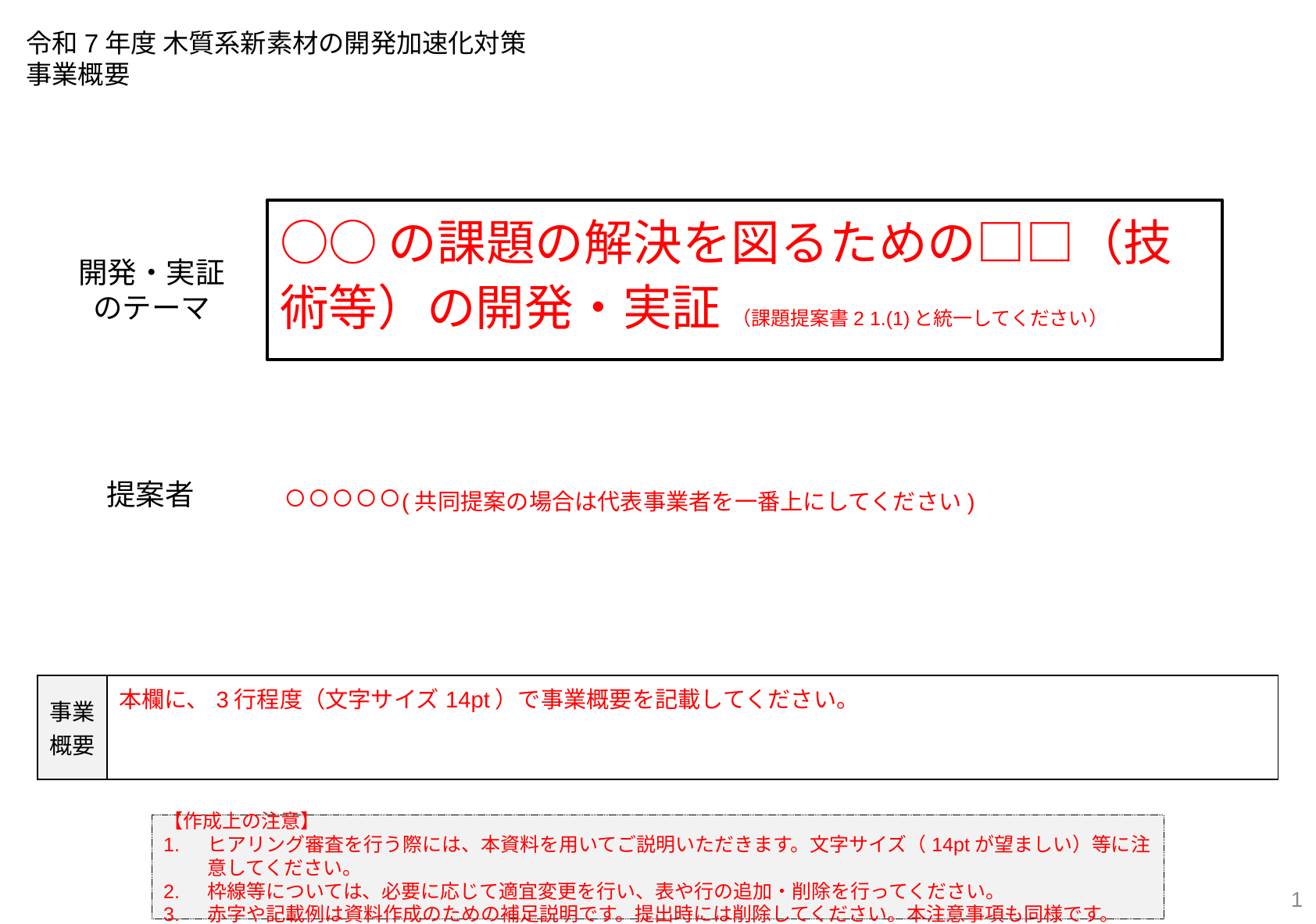

# 令和7年度 木質系新素材の開発加速化対策 事業概要
○○の課題の解決を図るための□□（技術等）の開発・実証 （課題提案書2 1.(1)と統一してください）
開発・実証のテーマ
○○○○○(共同提案の場合は代表事業者を一番上にしてください)
提案者
| 事業 概要 | 本欄に、3行程度（文字サイズ14pt）で事業概要を記載してください。 |
| --- | --- |
【作成上の注意】
ヒアリング審査を行う際には、本資料を用いてご説明いただきます。文字サイズ（14ptが望ましい）等に注意してください。
枠線等については、必要に応じて適宜変更を行い、表や行の追加・削除を行ってください。
赤字や記載例は資料作成のための補足説明です。提出時には削除してください。本注意事項も同様です。
1